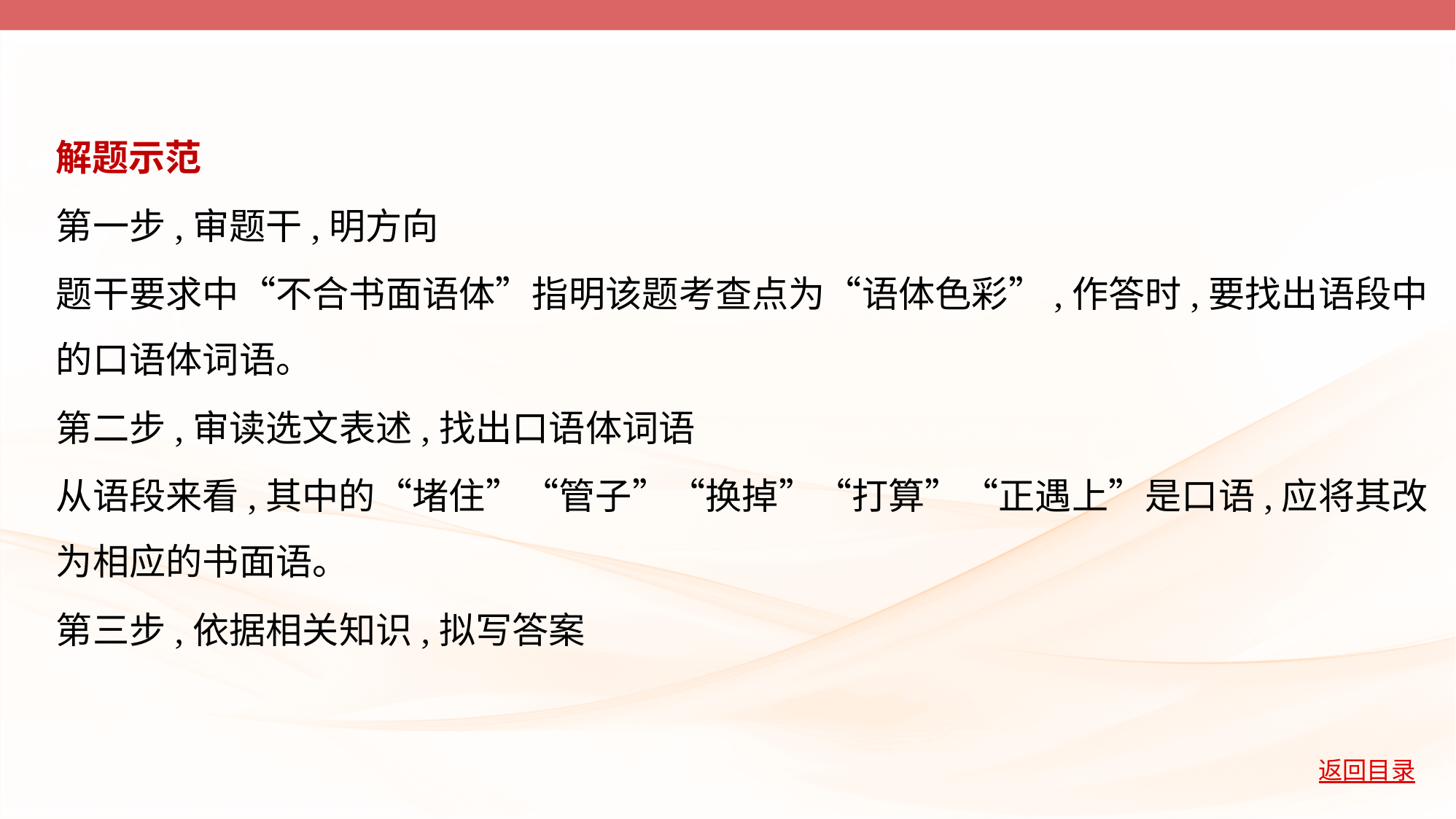

解题示范
第一步,审题干,明方向
题干要求中“不合书面语体”指明该题考查点为“语体色彩”,作答时,要找出语段中
的口语体词语。
第二步,审读选文表述,找出口语体词语
从语段来看,其中的“堵住”“管子”“换掉”“打算”“正遇上”是口语,应将其改
为相应的书面语。
第三步,依据相关知识,拟写答案